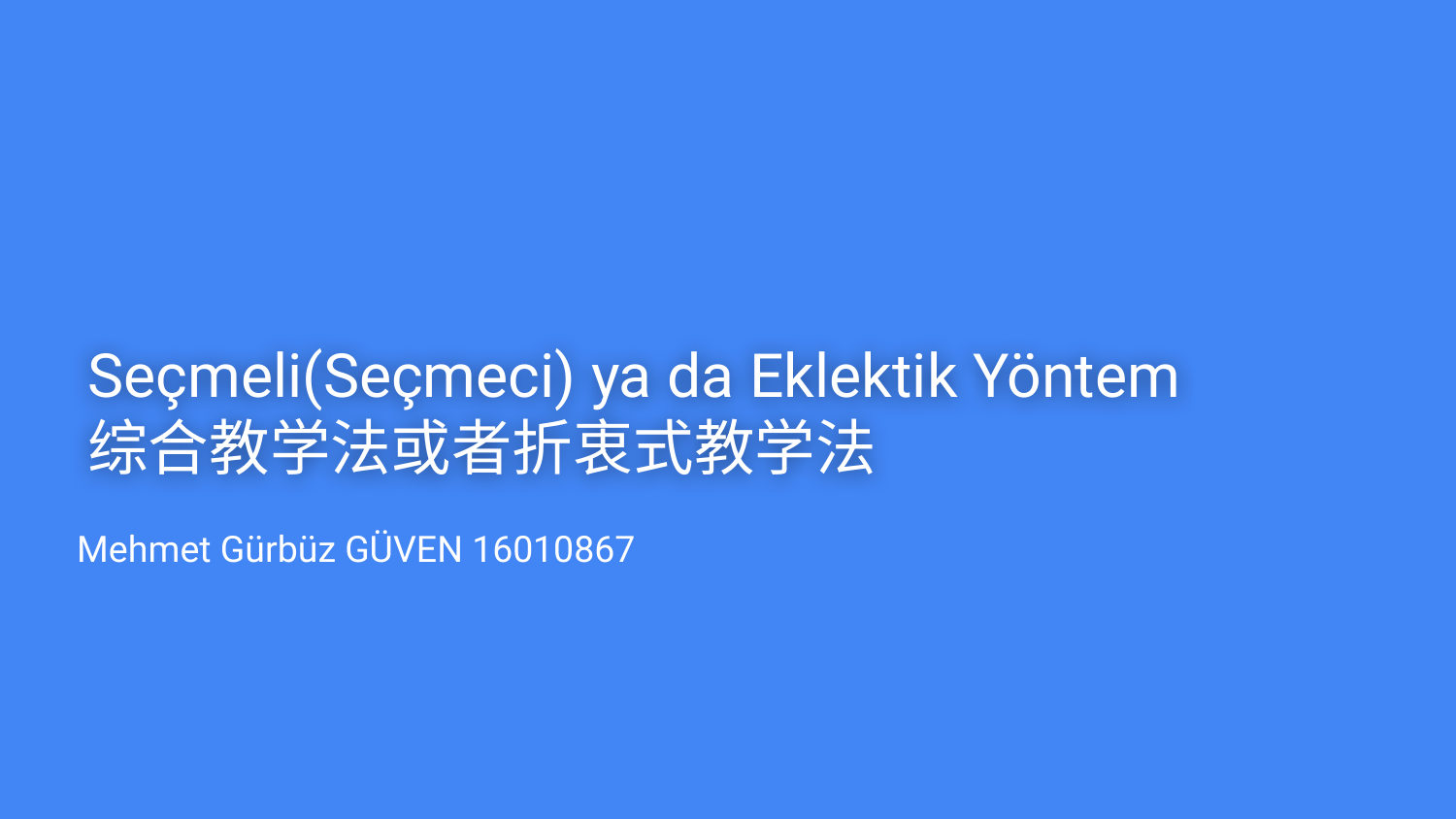

# Seçmeli(Seçmeci) ya da Eklektik Yöntem
综合教学法或者折衷式教学法
Mehmet Gürbüz GÜVEN 16010867